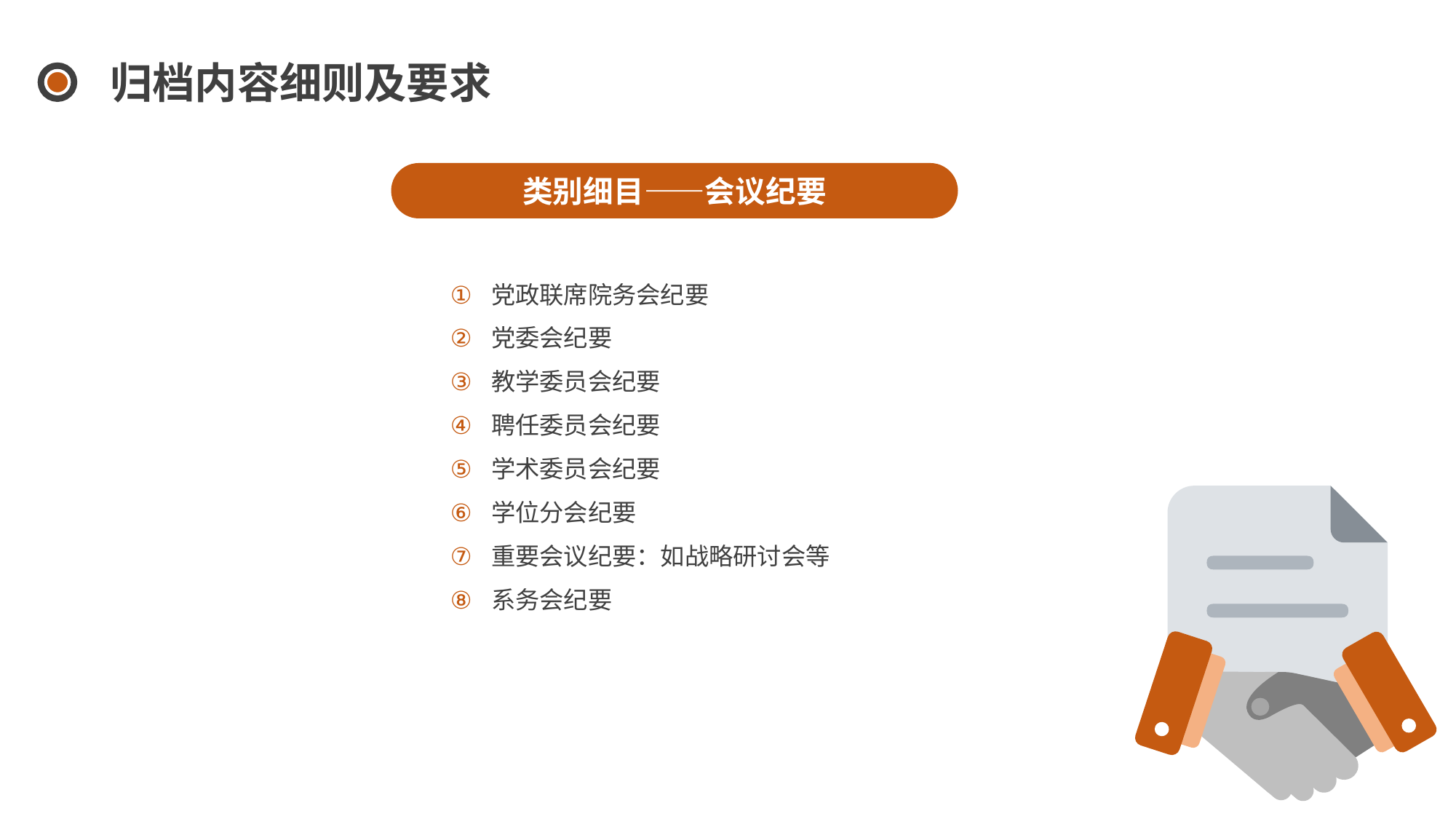

归档内容细则及要求

类别细目——会议纪要
党政联席院务会纪要
党委会纪要
教学委员会纪要
聘任委员会纪要
学术委员会纪要
学位分会纪要
重要会议纪要：如战略研讨会等
系务会纪要